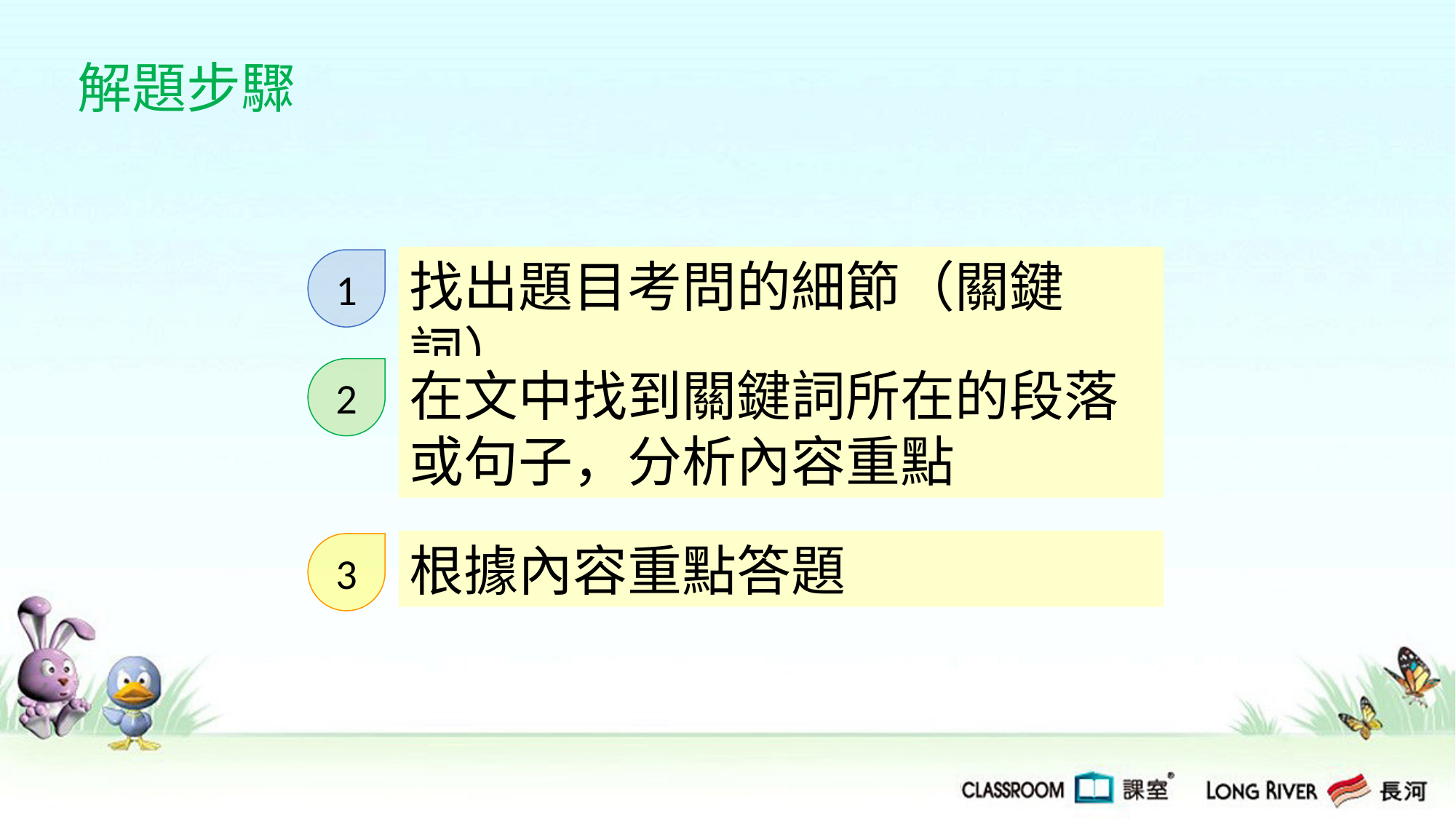

解題步驟
找出題目考問的細節（關鍵詞）
1
在文中找到關鍵詞所在的段落或句子，分析內容重點
2
根據內容重點答題
3